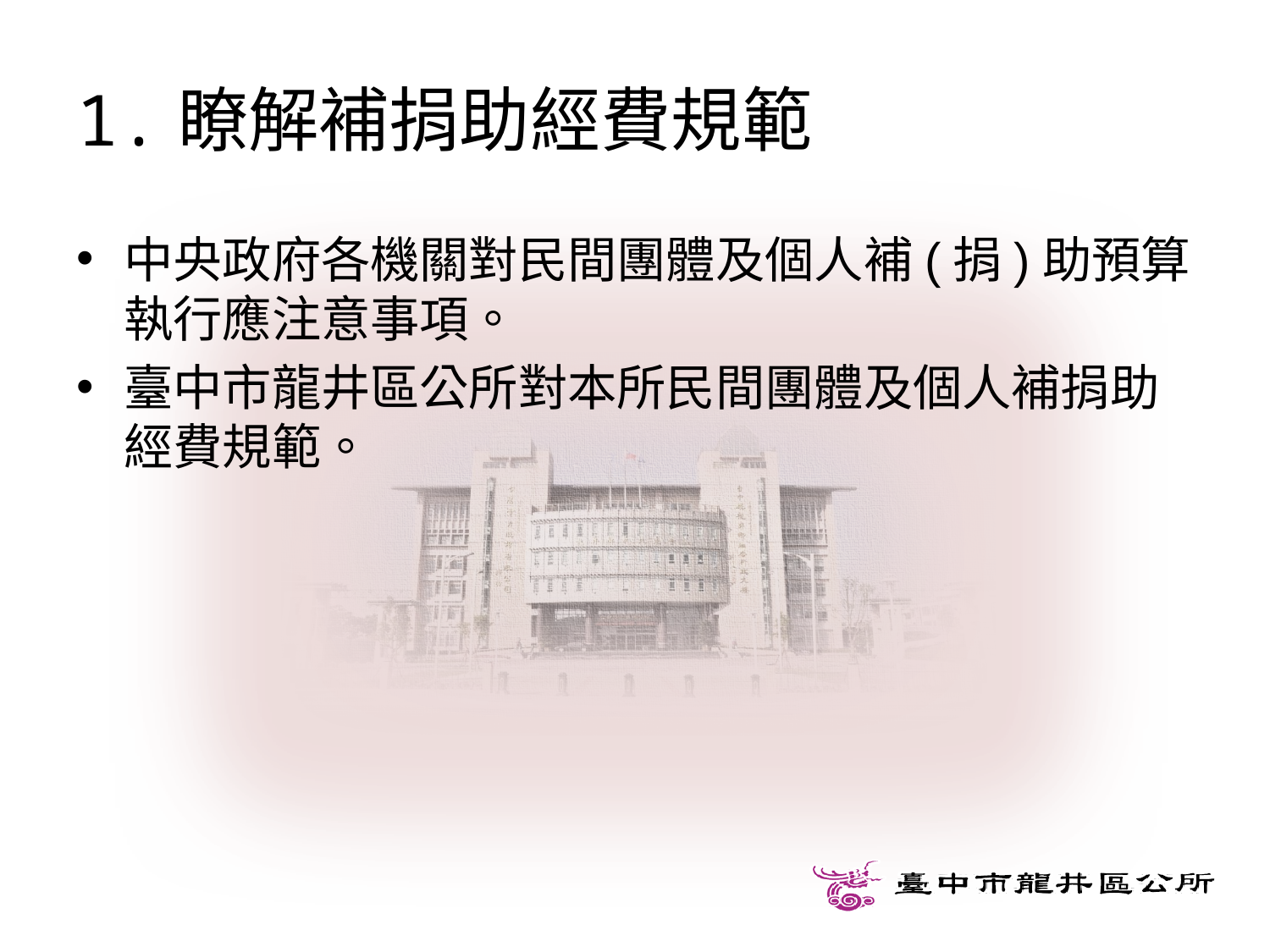

# 1.瞭解補捐助經費規範
中央政府各機關對民間團體及個人補(捐)助預算執行應注意事項。
臺中市龍井區公所對本所民間團體及個人補捐助經費規範。